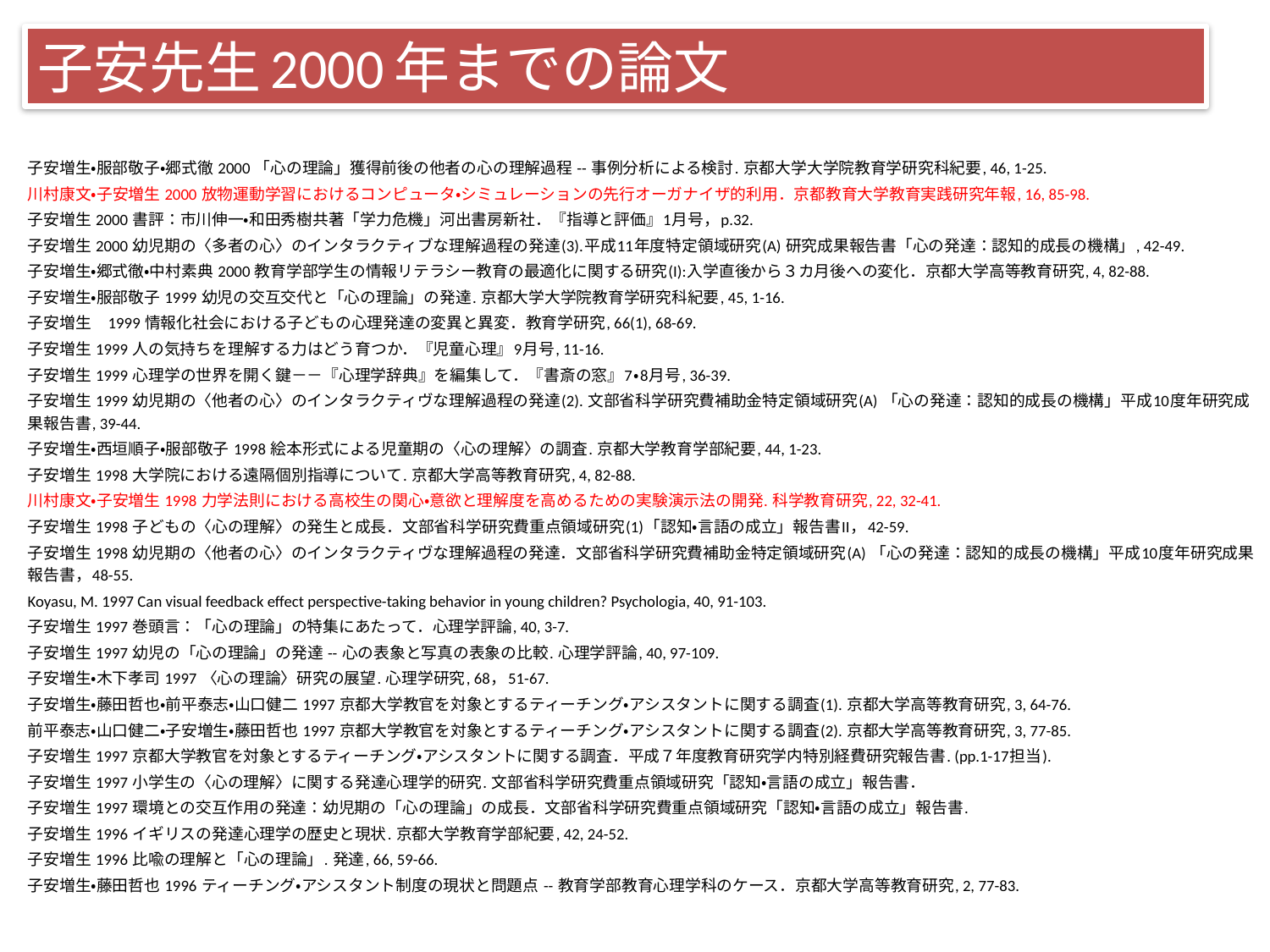

# 子安先生2000年までの論文

子安増生・服部敬子・郷式徹 2000 「心の理論」獲得前後の他者の心の理解過程 -- 事例分析による検討. 京都大学大学院教育学研究科紀要, 46, 1-25.
川村康文・子安増生 2000 放物運動学習におけるコンピュータ・シミュレーションの先行オーガナイザ的利用．京都教育大学教育実践研究年報, 16, 85-98.
子安増生 2000 書評：市川伸一・和田秀樹共著「学力危機」河出書房新社．『指導と評価』1月号，p.32.
子安増生 2000 幼児期の〈多者の心〉のインタラクティブな理解過程の発達(3).平成11年度特定領域研究(A) 研究成果報告書「心の発達：認知的成長の機構」, 42-49.
子安増生・郷式徹・中村素典 2000 教育学部学生の情報リテラシー教育の最適化に関する研究(I):入学直後から３カ月後への変化．京都大学高等教育研究, 4, 82-88.
子安増生・服部敬子 1999 幼児の交互交代と「心の理論」の発達. 京都大学大学院教育学研究科紀要, 45, 1-16.
子安増生　1999 情報化社会における子どもの心理発達の変異と異変．教育学研究, 66(1), 68-69.
子安増生 1999 人の気持ちを理解する力はどう育つか．『児童心理』9月号, 11-16.
子安増生 1999 心理学の世界を開く鍵－－『心理学辞典』を編集して．『書斎の窓』7・8月号, 36-39.
子安増生 1999 幼児期の〈他者の心〉のインタラクティヴな理解過程の発達(2). 文部省科学研究費補助金特定領域研究(A) 「心の発達：認知的成長の機構」平成10度年研究成果報告書, 39-44.
子安増生・西垣順子・服部敬子 1998 絵本形式による児童期の〈心の理解〉の調査. 京都大学教育学部紀要, 44, 1-23.
子安増生 1998 大学院における遠隔個別指導について. 京都大学高等教育研究, 4, 82-88.
川村康文・子安増生 1998 力学法則における高校生の関心・意欲と理解度を高めるための実験演示法の開発. 科学教育研究, 22, 32-41.
子安増生 1998 子どもの〈心の理解〉の発生と成長．文部省科学研究費重点領域研究(1)「認知・言語の成立」報告書II，42-59.
子安増生 1998 幼児期の〈他者の心〉のインタラクティヴな理解過程の発達．文部省科学研究費補助金特定領域研究(A) 「心の発達：認知的成長の機構」平成10度年研究成果報告書，48-55.
Koyasu, M. 1997 Can visual feedback effect perspective-taking behavior in young children? Psychologia, 40, 91-103.
子安増生 1997 巻頭言：「心の理論」の特集にあたって．心理学評論, 40, 3-7.
子安増生 1997 幼児の「心の理論」の発達 -- 心の表象と写真の表象の比較. 心理学評論, 40, 97-109.
子安増生・木下孝司 1997 〈心の理論〉研究の展望. 心理学研究, 68，51-67.
子安増生・藤田哲也・前平泰志・山口健二 1997 京都大学教官を対象とするティーチング・アシスタントに関する調査(1). 京都大学高等教育研究, 3, 64-76.
前平泰志・山口健二・子安増生・藤田哲也 1997 京都大学教官を対象とするティーチング・アシスタントに関する調査(2). 京都大学高等教育研究, 3, 77-85.
子安増生 1997 京都大学教官を対象とするティーチング・アシスタントに関する調査．平成７年度教育研究学内特別経費研究報告書. (pp.1-17担当).
子安増生 1997 小学生の〈心の理解〉に関する発達心理学的研究. 文部省科学研究費重点領域研究「認知・言語の成立」報告書．
子安増生 1997 環境との交互作用の発達：幼児期の「心の理論」の成長．文部省科学研究費重点領域研究「認知・言語の成立」報告書.
子安増生 1996 イギリスの発達心理学の歴史と現状. 京都大学教育学部紀要, 42, 24-52.
子安増生 1996 比喩の理解と「心の理論」. 発達, 66, 59-66.
子安増生・藤田哲也 1996 ティーチング・アシスタント制度の現状と問題点 -- 教育学部教育心理学科のケース．京都大学高等教育研究, 2, 77-83.